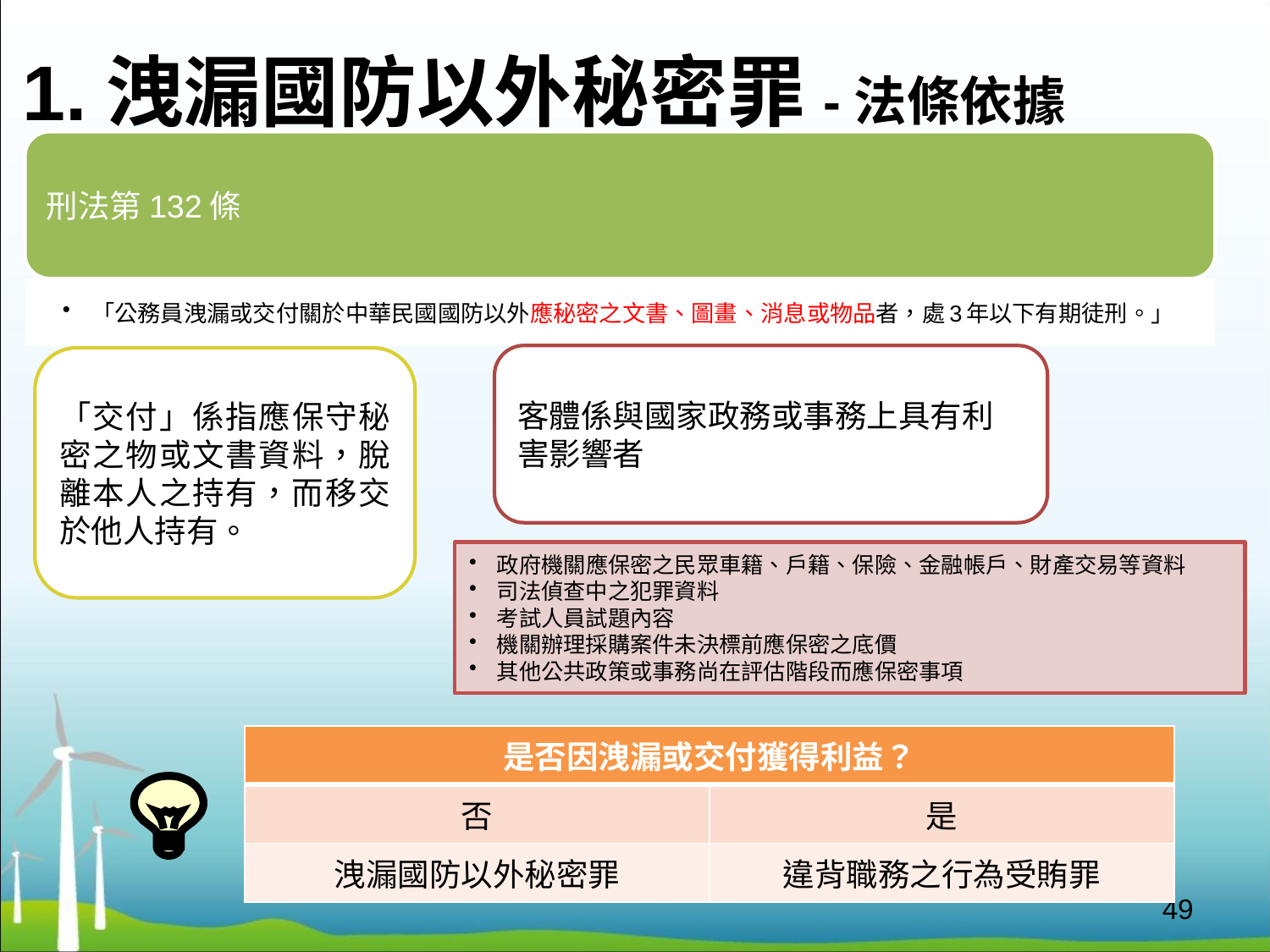

# 1.洩漏國防以外秘密罪-法條依據
刑法第132條
「公務員洩漏或交付關於中華民國國防以外應秘密之文書、圖畫、消息或物品者，處3年以下有期徒刑。」

客體係與國家政務或事務上具有利害影響者
政府機關應保密之民眾車籍、戶籍、保險、金融帳戶、財產交易等資料
司法偵查中之犯罪資料
考試人員試題內容
機關辦理採購案件未決標前應保密之底價
其他公共政策或事務尚在評估階段而應保密事項
「交付」係指應保守秘密之物或文書資料，脫離本人之持有，而移交於他人持有。
| 是否因洩漏或交付獲得利益？ |  |
| --- | --- |
| 否 | 是 |
| 洩漏國防以外秘密罪 | 違背職務之行為受賄罪 |

49